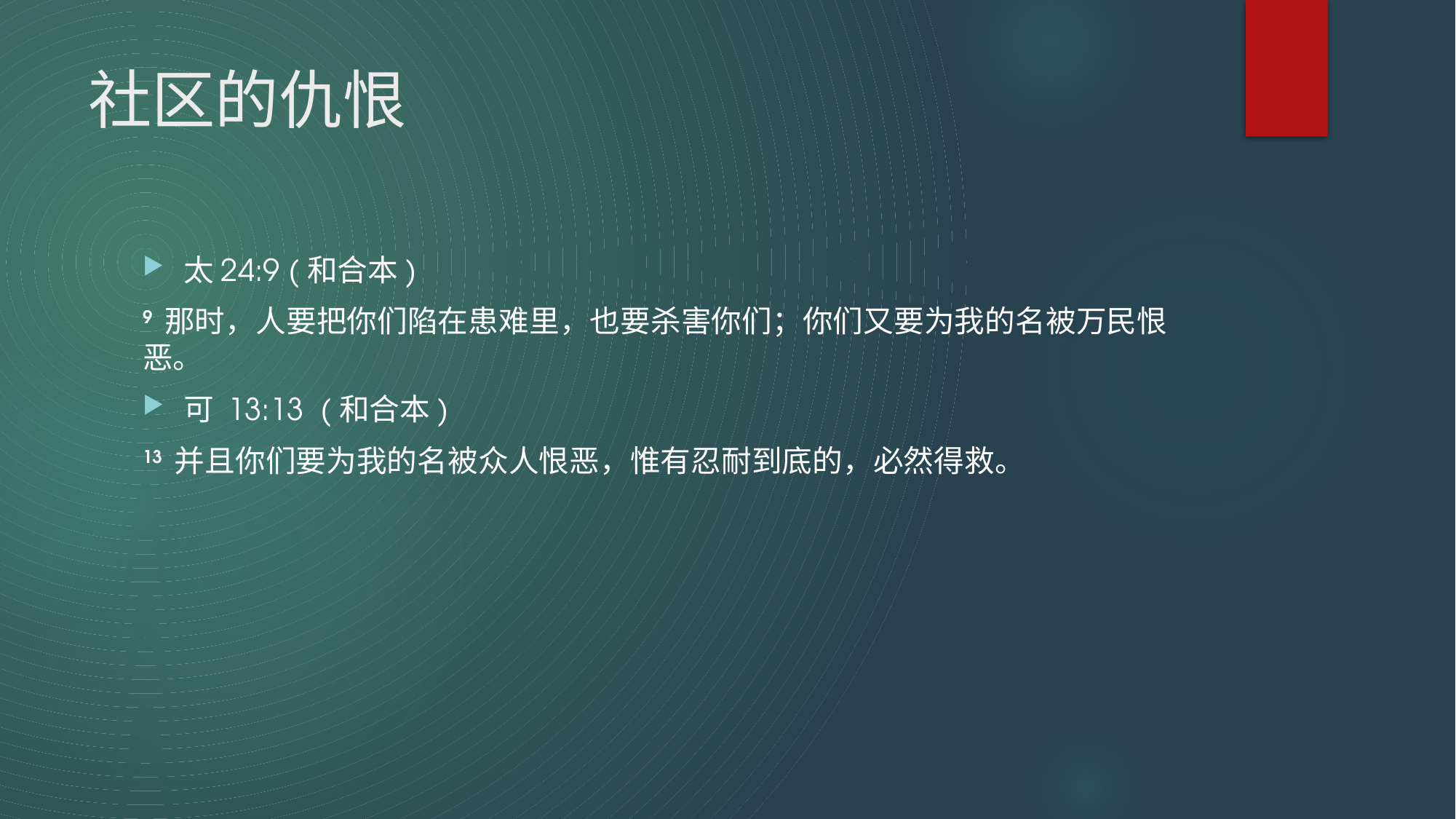

# 社区的仇恨
太24:9 (和合本)
9 那时，人要把你们陷在患难里，也要杀害你们；你们又要为我的名被万民恨恶。
可 13:13  (和合本)
13 并且你们要为我的名被众人恨恶，惟有忍耐到底的，必然得救。